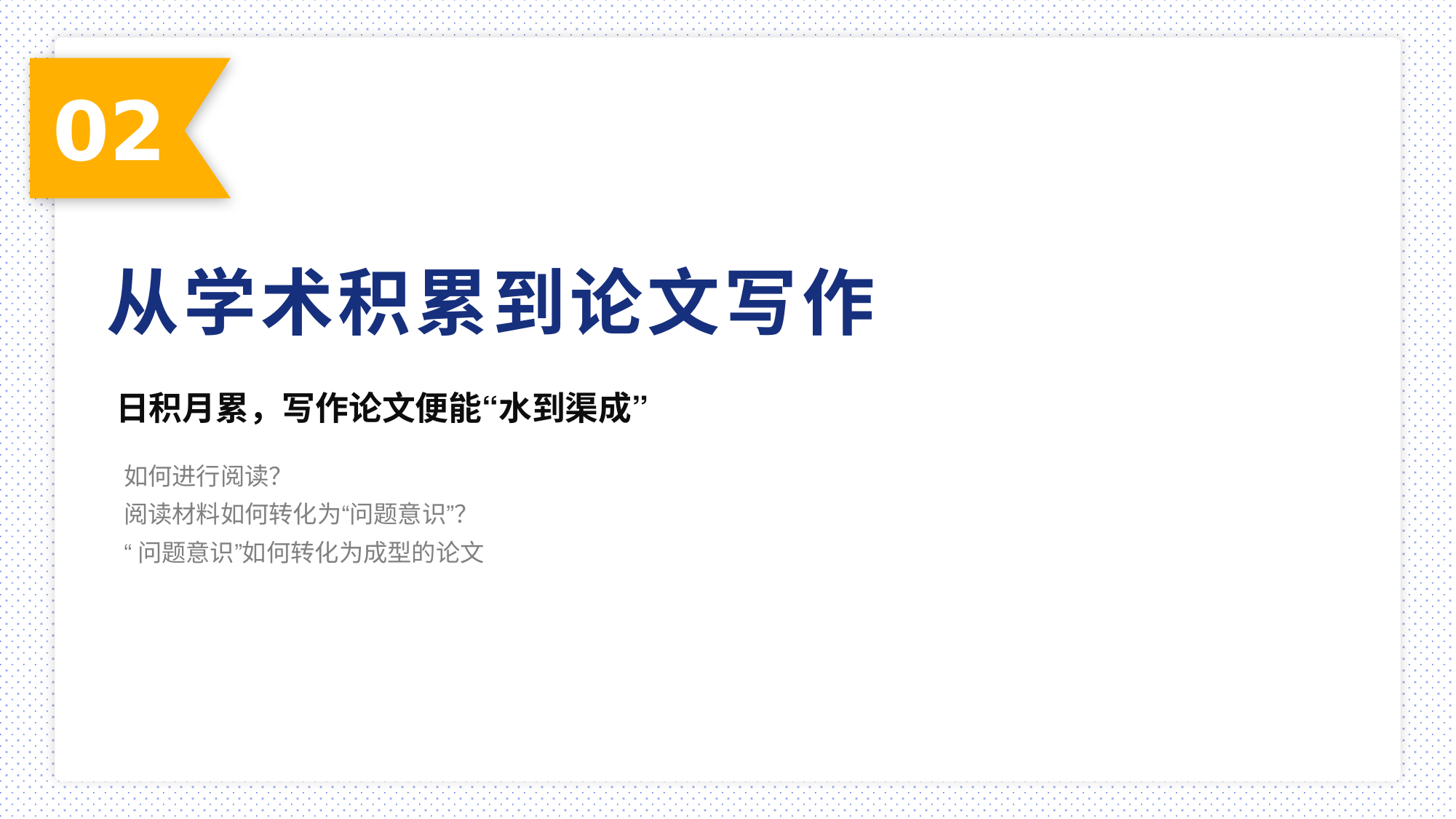

02
从学术积累到论文写作
日积月累，写作论文便能“水到渠成”
如何进行阅读？
阅读材料如何转化为“问题意识”？
“问题意识”如何转化为成型的论文